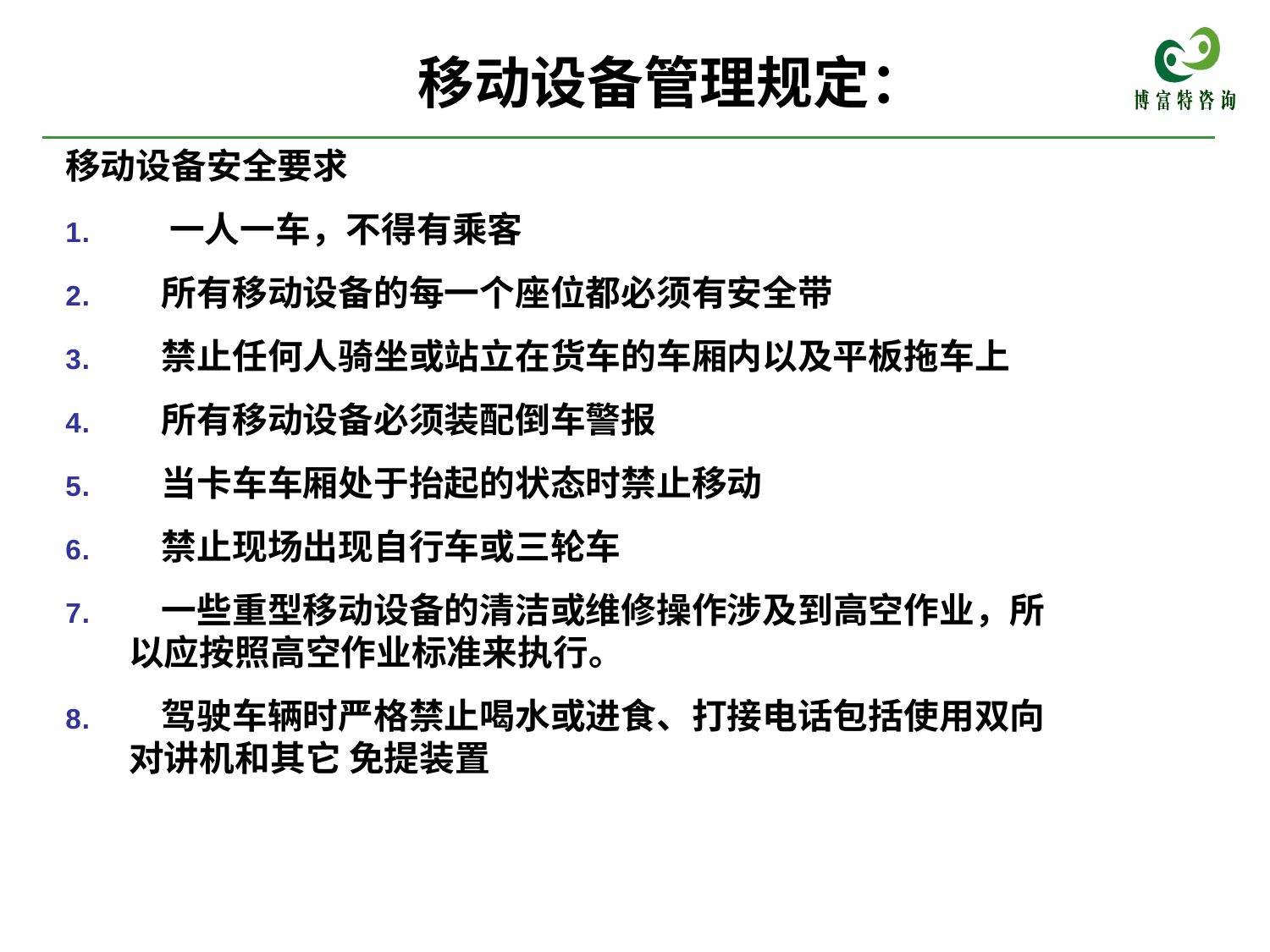

# 移动设备管理规定：
移动设备安全要求
    一人一车，不得有乘客
   所有移动设备的每一个座位都必须有安全带
   禁止任何人骑坐或站立在货车的车厢内以及平板拖车上
   所有移动设备必须装配倒车警报
   当卡车车厢处于抬起的状态时禁止移动
   禁止现场出现自行车或三轮车
   一些重型移动设备的清洁或维修操作涉及到高空作业，所以应按照高空作业标准来执行。
   驾驶车辆时严格禁止喝水或进食、打接电话包括使用双向对讲机和其它 免提装置

12